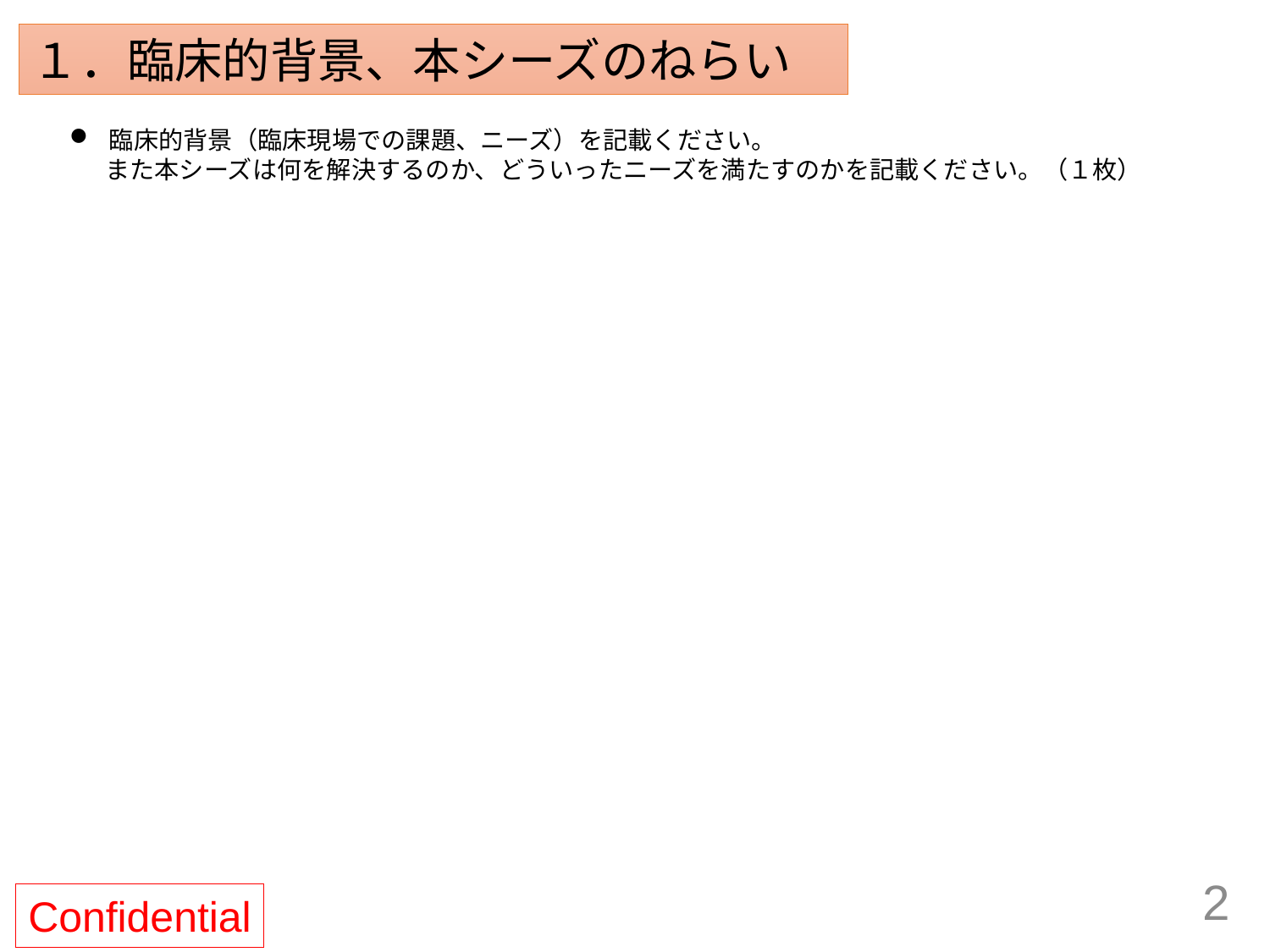

１．臨床的背景、本シーズのねらい
臨床的背景（臨床現場での課題、ニーズ）を記載ください。
　  また本シーズは何を解決するのか、どういったニーズを満たすのかを記載ください。（１枚）
2
Confidential